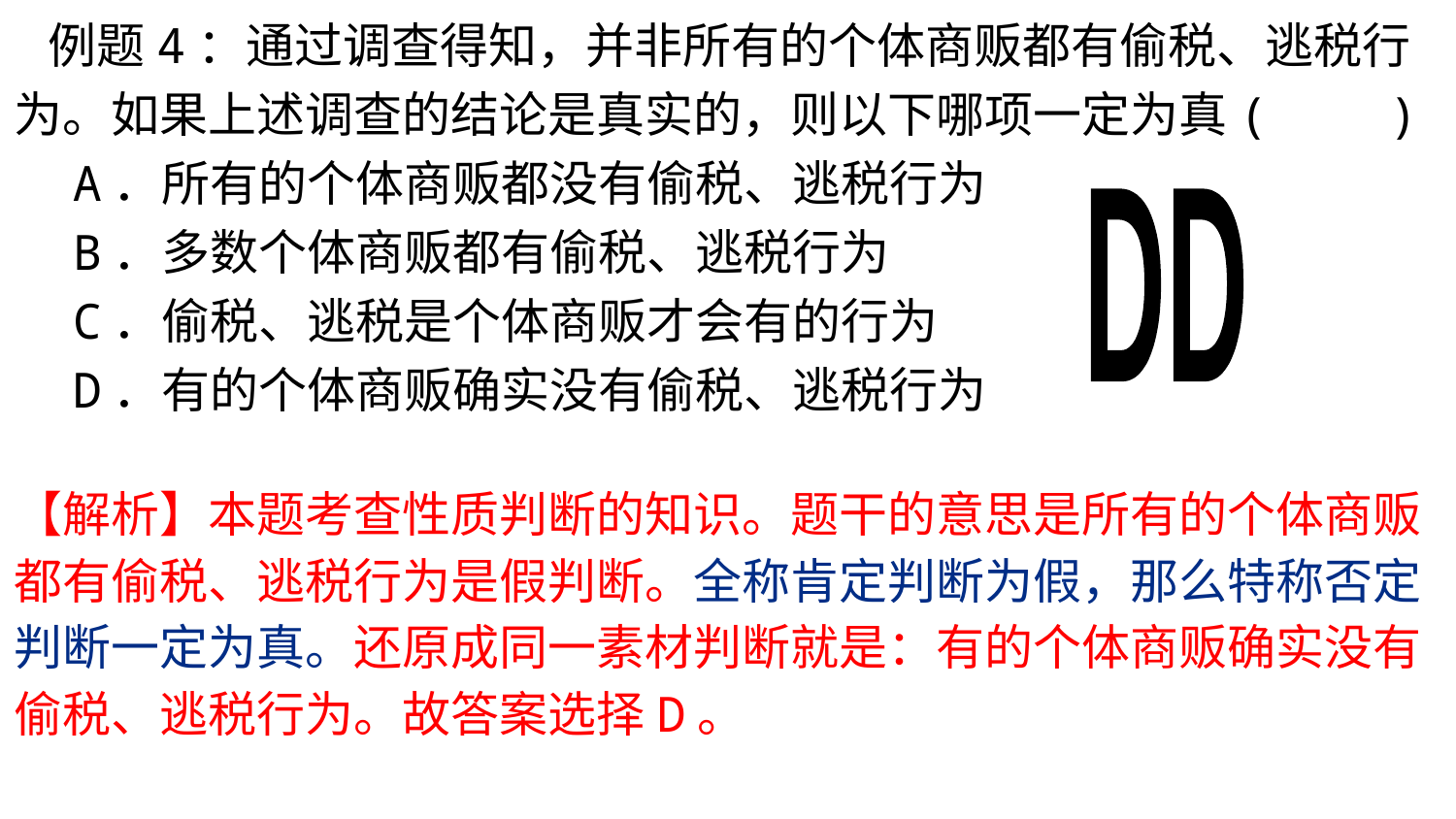

例题4：通过调查得知，并非所有的个体商贩都有偷税、逃税行为。如果上述调查的结论是真实的，则以下哪项一定为真(　　)
  A．所有的个体商贩都没有偷税、逃税行为
  B．多数个体商贩都有偷税、逃税行为
  C．偷税、逃税是个体商贩才会有的行为
  D．有的个体商贩确实没有偷税、逃税行为
DD
【解析】本题考查性质判断的知识。题干的意思是所有的个体商贩都有偷税、逃税行为是假判断。全称肯定判断为假，那么特称否定判断一定为真。还原成同一素材判断就是：有的个体商贩确实没有偷税、逃税行为。故答案选择D。